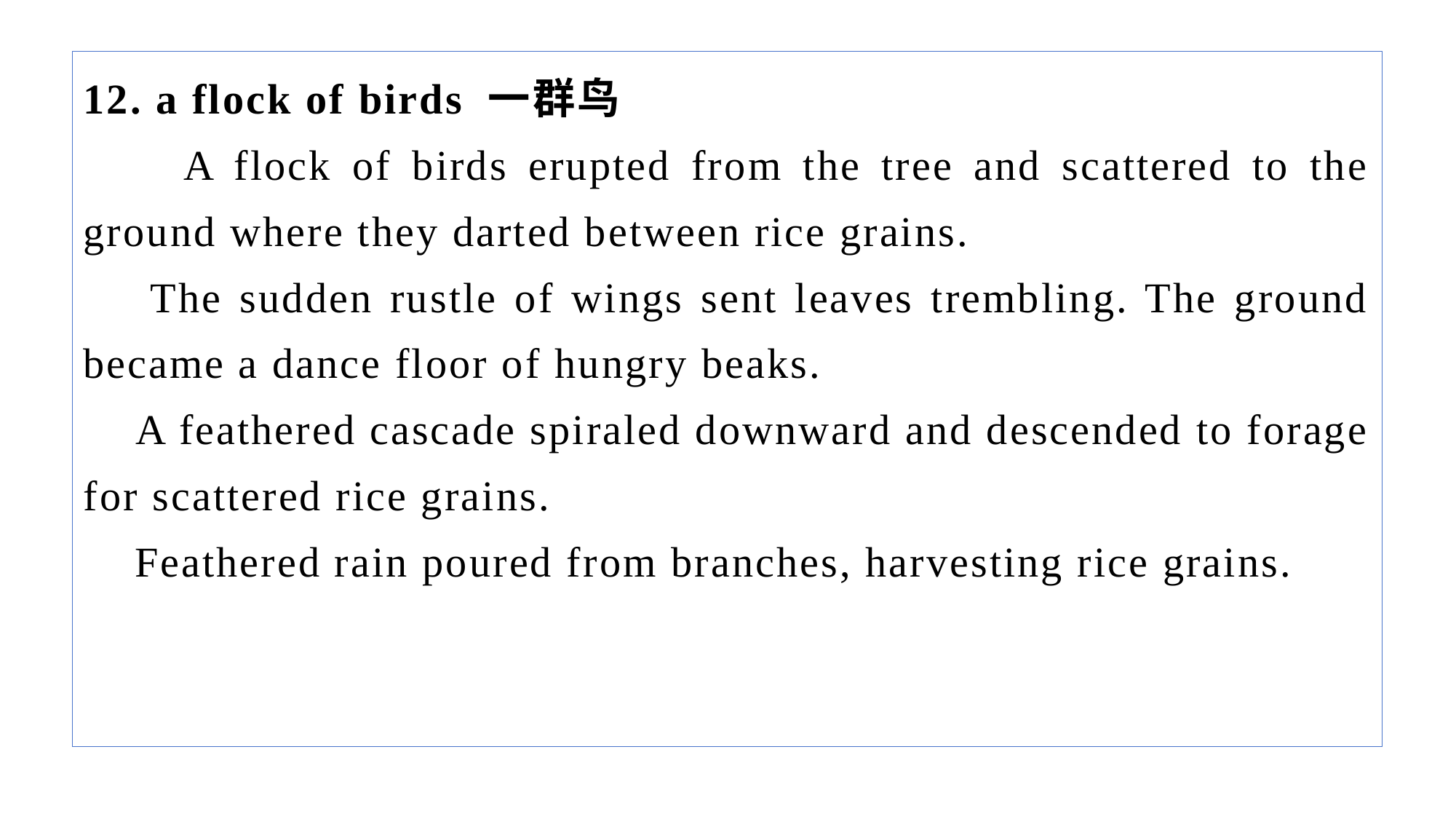

12. a flock of birds 一群鸟
     A flock of birds erupted from the tree and scattered to the ground where they darted between rice grains.
    The sudden rustle of wings sent leaves trembling. The ground became a dance floor of hungry beaks.
    A feathered cascade spiraled downward and descended to forage for scattered rice grains.
    Feathered rain poured from branches, harvesting rice grains.